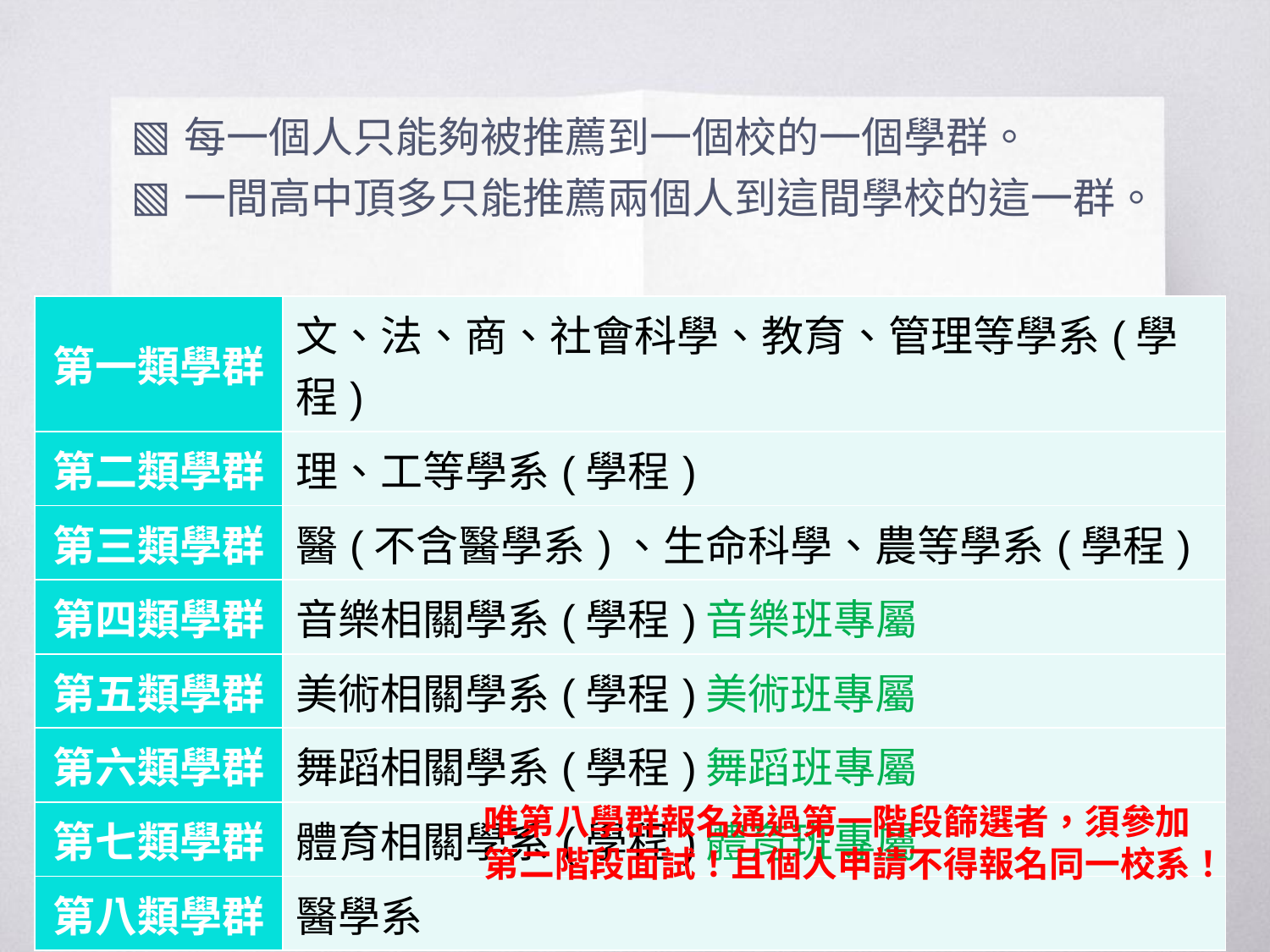

每一個人只能夠被推薦到一個校的一個學群。
一間高中頂多只能推薦兩個人到這間學校的這一群。

| 第一類學群 | 文、法、商、社會科學、教育、管理等學系(學程) |
| --- | --- |
| 第二類學群 | 理、工等學系(學程) |
| 第三類學群 | 醫(不含醫學系)、生命科學、農等學系(學程) |
| 第四類學群 | 音樂相關學系(學程)音樂班專屬 |
| 第五類學群 | 美術相關學系(學程)美術班專屬 |
| 第六類學群 | 舞蹈相關學系(學程)舞蹈班專屬 |
| 第七類學群 | 體育相關學系(學程)體育班專屬 |
| 第八類學群 | 醫學系 |
唯第八學群報名通過第一階段篩選者，須參加
第二階段面試！且個人申請不得報名同一校系！